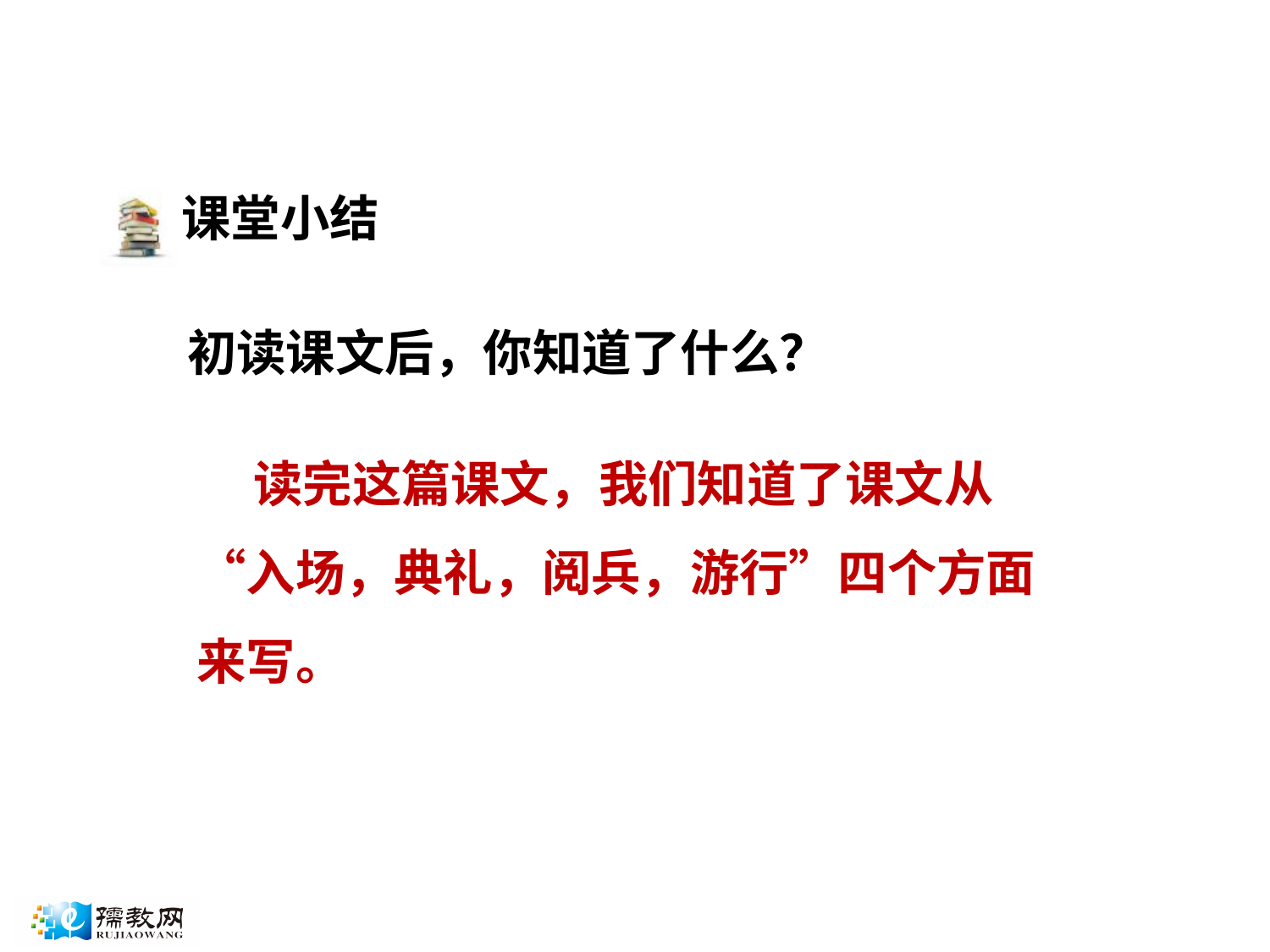

课堂小结

初读课文后，你知道了什么？
    读完这篇课文，我们知道了课文从“入场，典礼，阅兵，游行”四个方面来写。